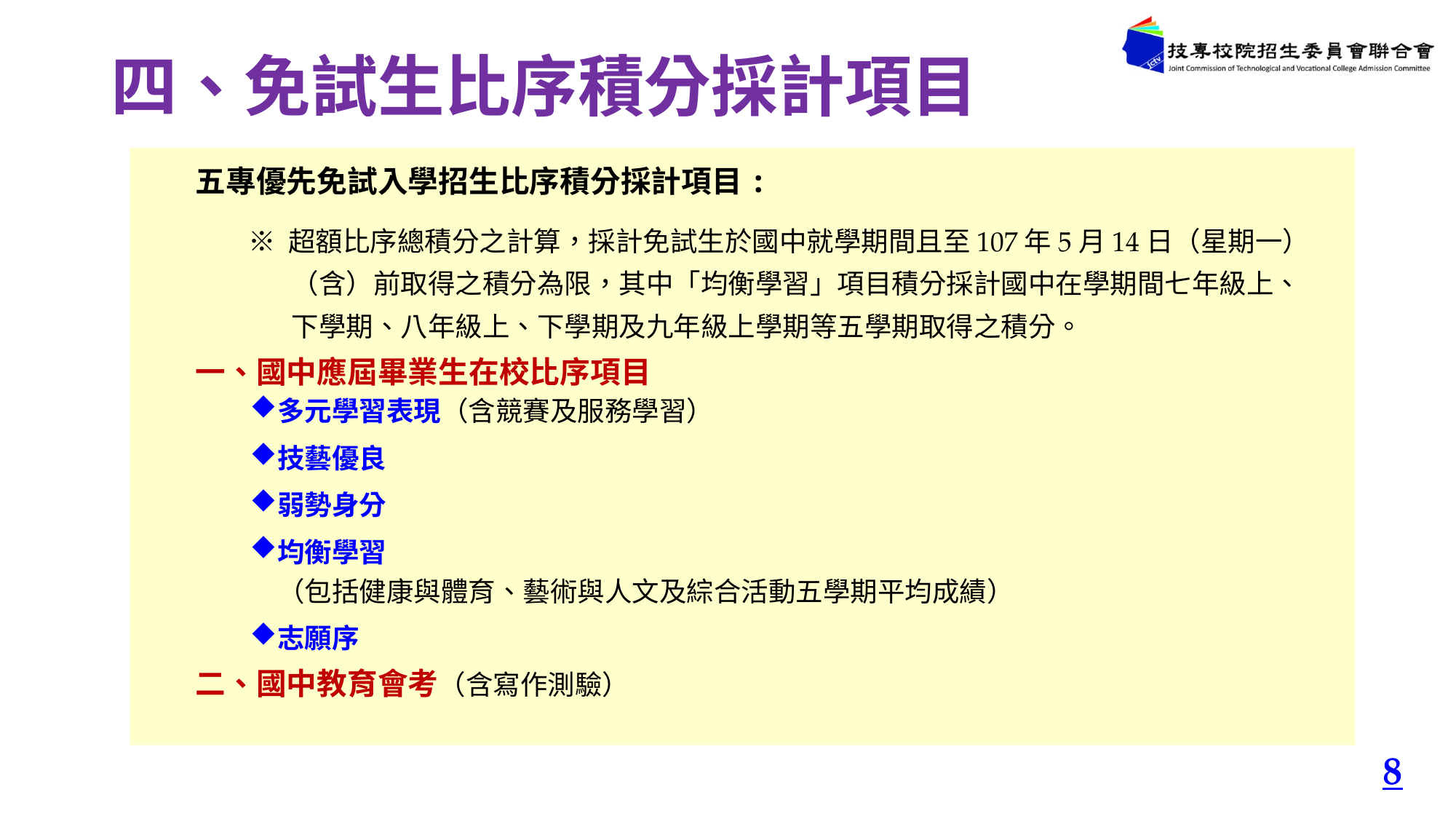

# 四、免試生比序積分採計項目

五專優先免試入學招生比序積分採計項目:
※ 超額比序總積分之計算，採計免試生於國中就學期間且至107年5月14日（星期一）（含）前取得之積分為限，其中「均衡學習」項目積分採計國中在學期間七年級上、下學期、八年級上、下學期及九年級上學期等五學期取得之積分。
一、國中應屆畢業生在校比序項目
多元學習表現（含競賽及服務學習）
技藝優良
弱勢身分
均衡學習
（包括健康與體育、藝術與人文及綜合活動五學期平均成績）
志願序
二、國中教育會考（含寫作測驗）

8